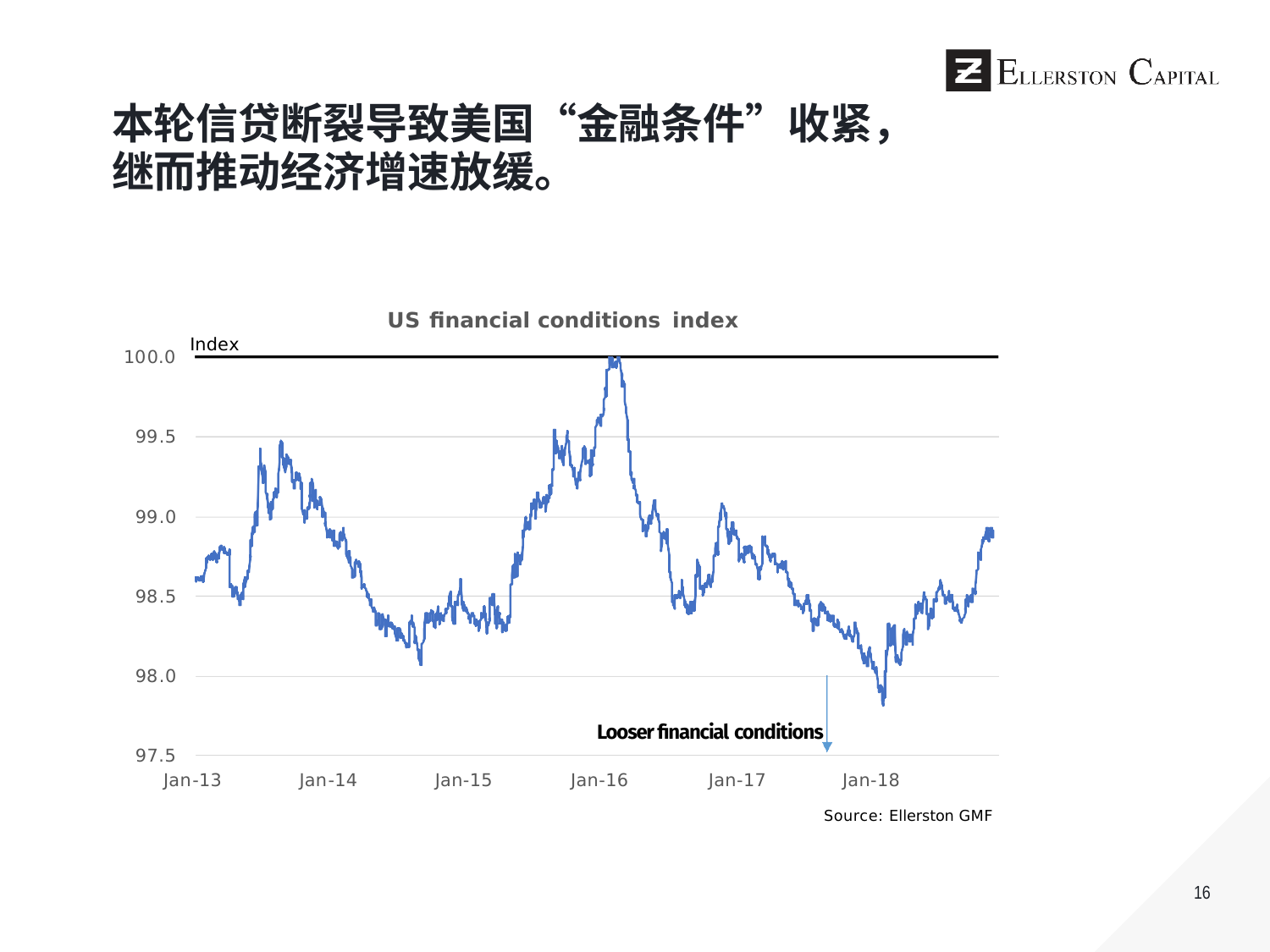

# 本轮信贷断裂导致美国“金融条件”收紧， 继而推动经济增速放缓。
US financial conditions index
Index
100.0

99.5
99.0
98.5
98.0
Looser financial conditions
97.5
Jan-13
Jan-14
Jan-15
Jan-16	Jan-17
Jan-18
Source: Ellerston GMF
16